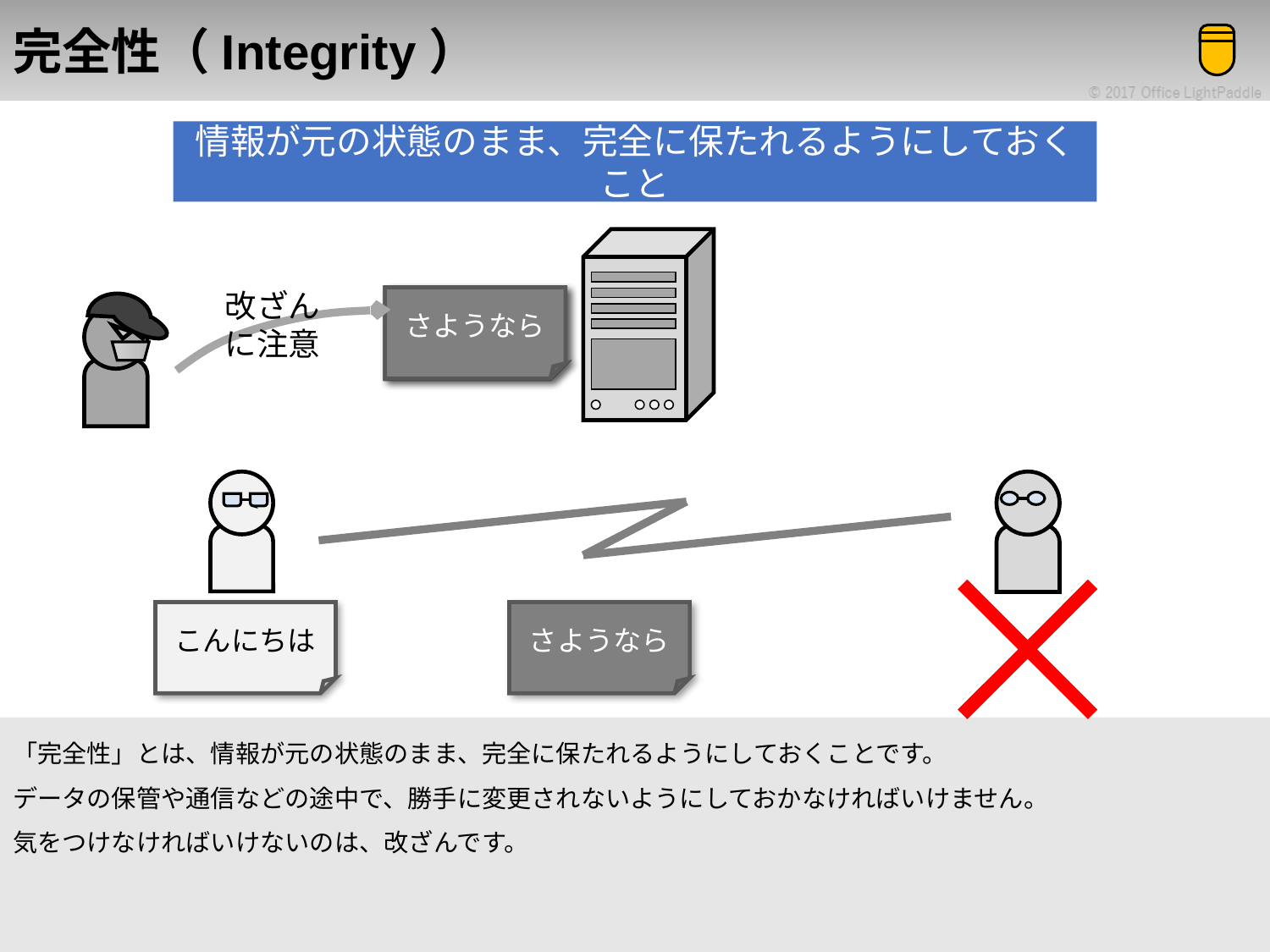

# 完全性（Integrity）

情報が元の状態のまま、完全に保たれるようにしておくこと

改ざん
に注意
さようなら
こんにちは

こんにちは
さようなら
「完全性」とは、情報が元の状態のまま、完全に保たれるようにしておくことです。
データの保管や通信などの途中で、勝手に変更されないようにしておかなければいけません。
気をつけなければいけないのは、改ざんです。